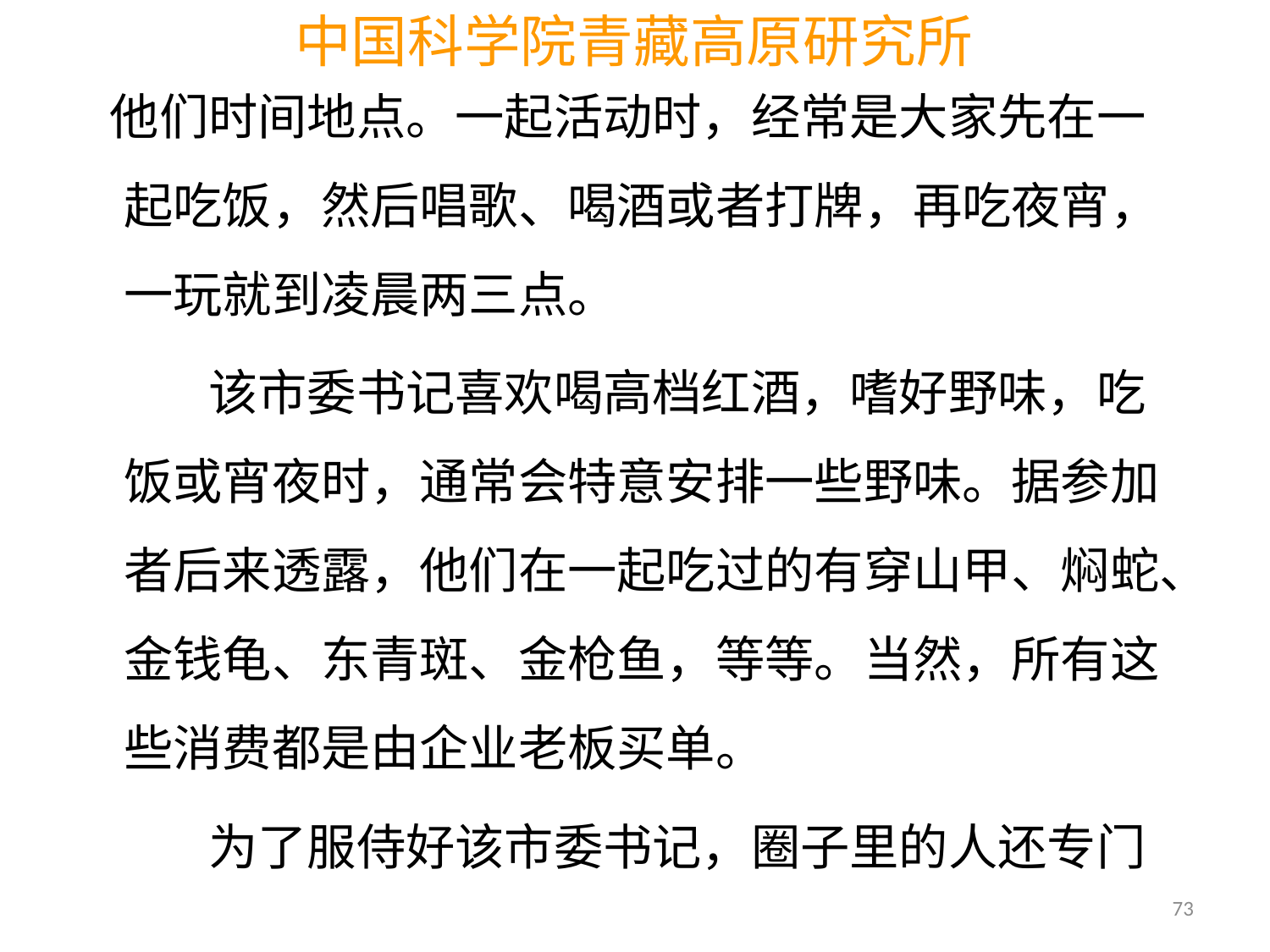

他们时间地点。一起活动时，经常是大家先在一起吃饭，然后唱歌、喝酒或者打牌，再吃夜宵，一玩就到凌晨两三点。
  　　该市委书记喜欢喝高档红酒，嗜好野味，吃饭或宵夜时，通常会特意安排一些野味。据参加者后来透露，他们在一起吃过的有穿山甲、焖蛇、金钱龟、东青斑、金枪鱼，等等。当然，所有这些消费都是由企业老板买单。
  　　为了服侍好该市委书记，圈子里的人还专门
73